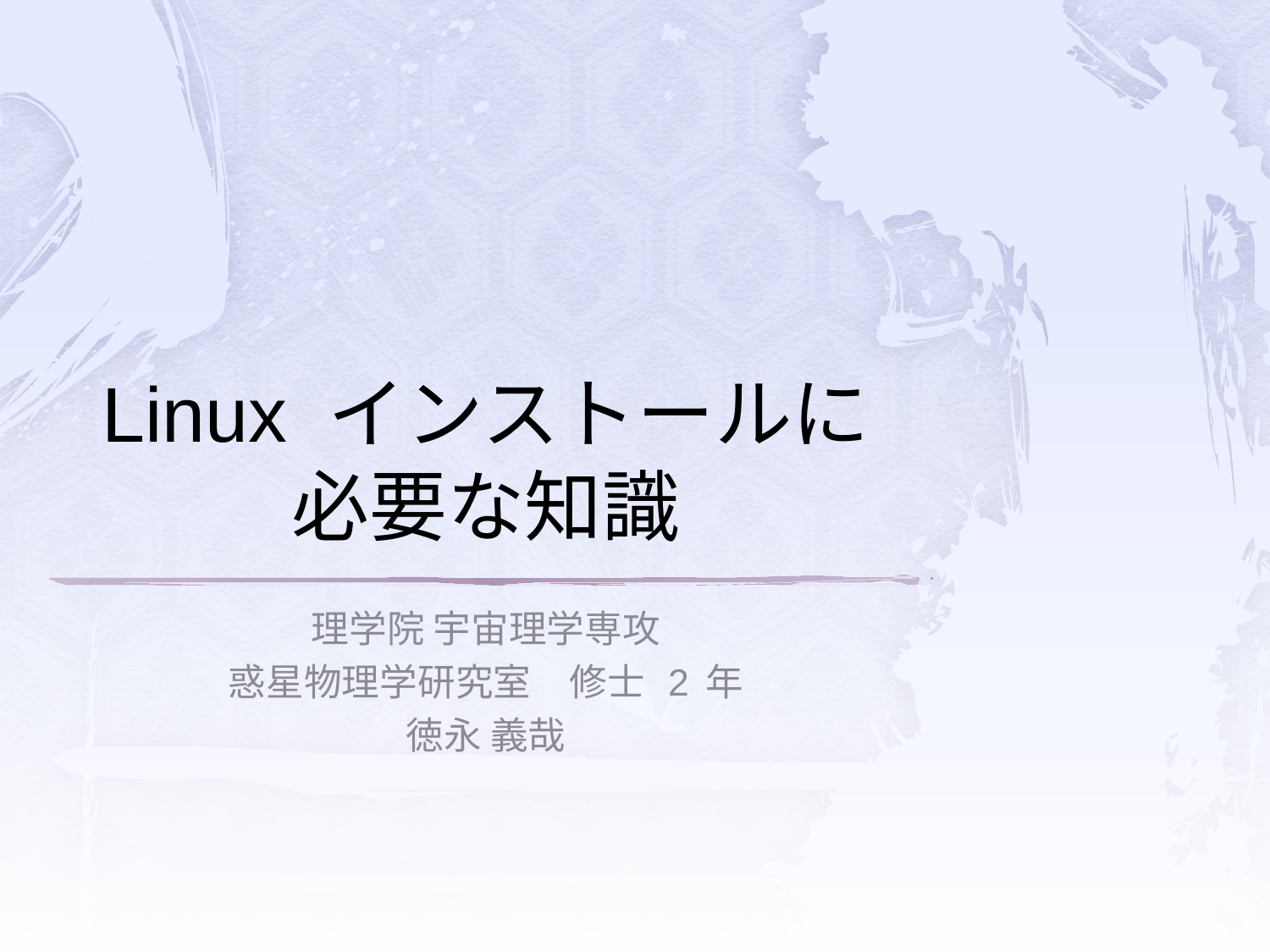

# Linux インストールに 必要な知識
理学院 宇宙理学専攻
惑星物理学研究室　修士  2 年
徳永 義哉